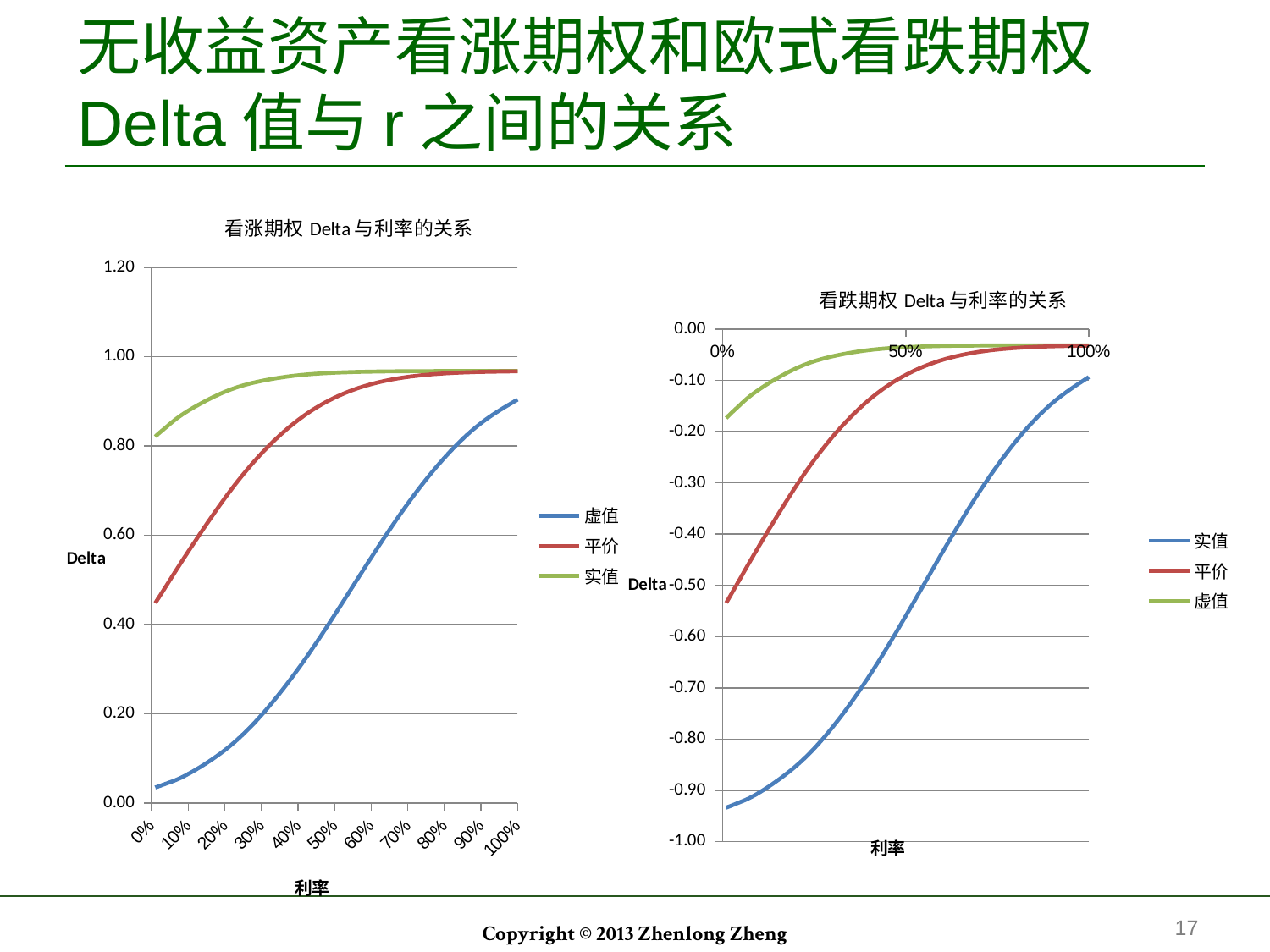

# 无收益资产看涨期权和欧式看跌期权Delta值与r之间的关系

### Chart: 看涨期权Delta与利率的关系

| Category |  |  |  |
|---|---|---|---|

### Chart: 看跌期权Delta与利率的关系

| Category |  |  |  |
|---|---|---|---|
17